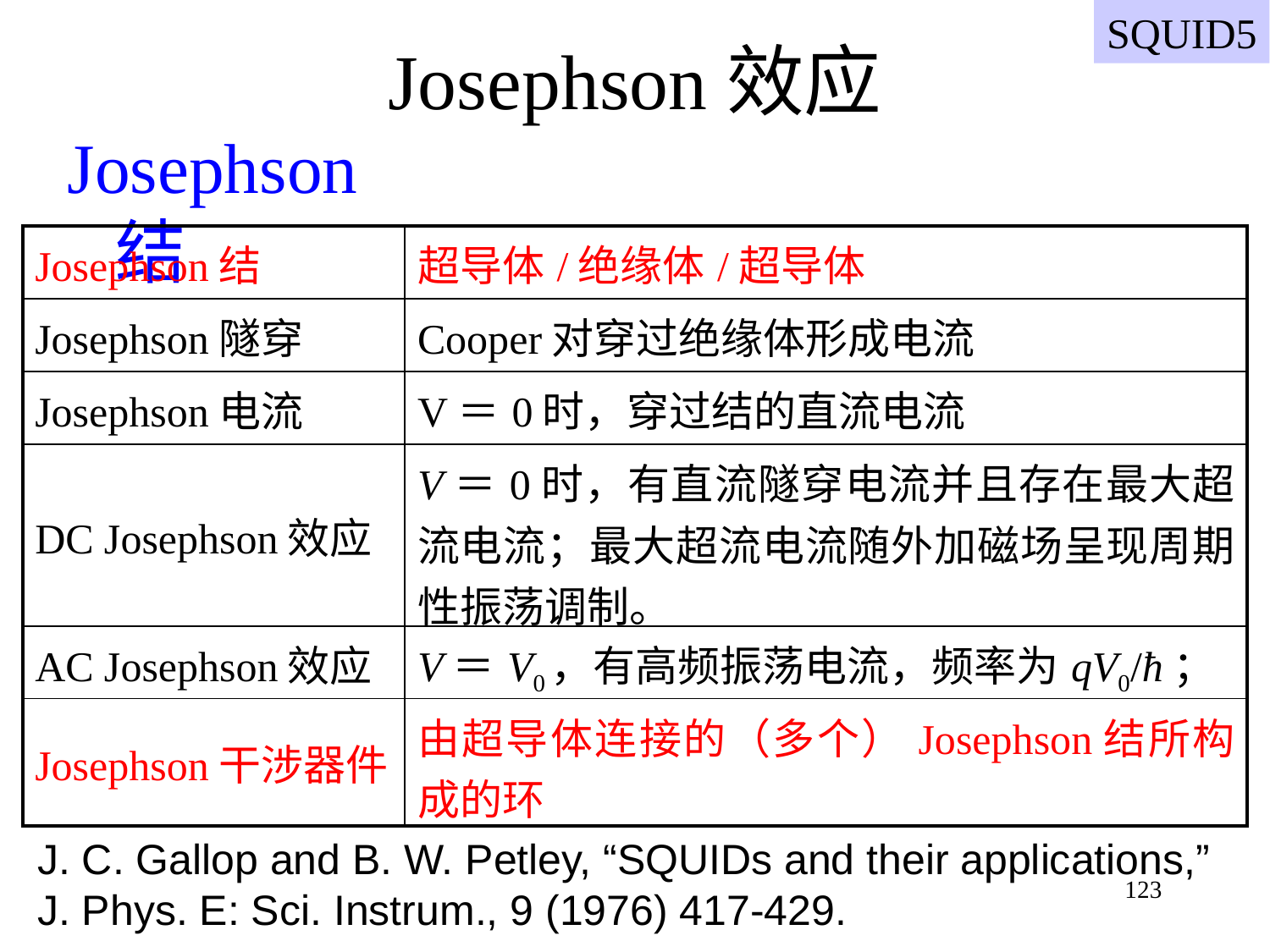

SQUID5
# Josephson效应
Josephson结
| Josephson结 | 超导体/绝缘体/超导体 |
| --- | --- |
| Josephson隧穿 | Cooper对穿过绝缘体形成电流 |
| Josephson电流 | V＝0时，穿过结的直流电流 |
| DC Josephson效应 | V＝0时，有直流隧穿电流并且存在最大超流电流；最大超流电流随外加磁场呈现周期性振荡调制。 |
| AC Josephson效应 | V＝V0，有高频振荡电流，频率为qV0/ħ； |
| Josephson干涉器件 | 由超导体连接的（多个）Josephson结所构成的环 |
J. C. Gallop and B. W. Petley, “SQUIDs and their applications,” J. Phys. E: Sci. Instrum., 9 (1976) 417-429.
123